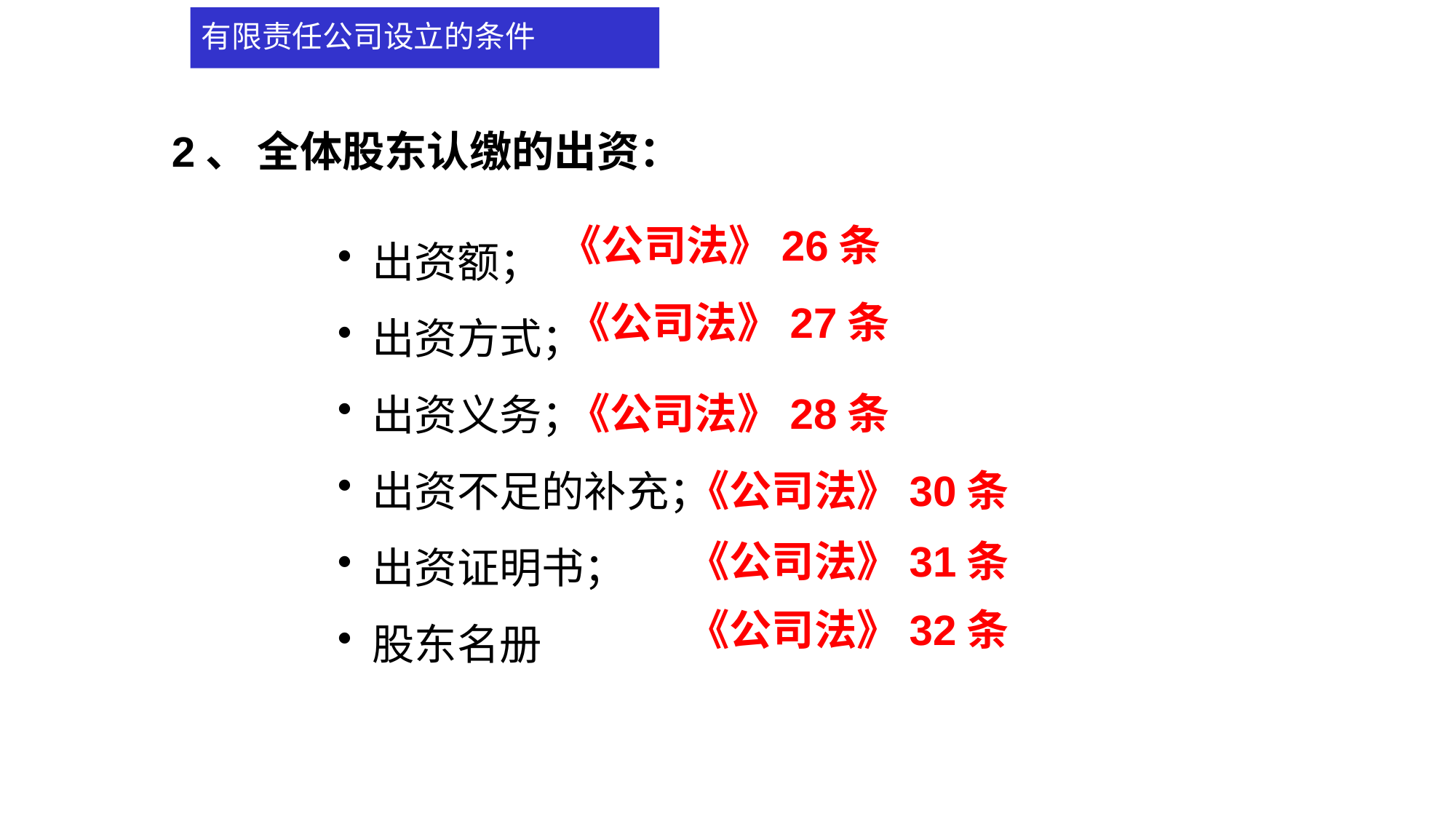

# 有限责任公司设立的条件
2、 全体股东认缴的出资：
 出资额；
 出资方式；
 出资义务；
 出资不足的补充；
 出资证明书；
 股东名册
《公司法》26条
《公司法》27条
《公司法》28条
《公司法》30条
《公司法》31条
《公司法》32条